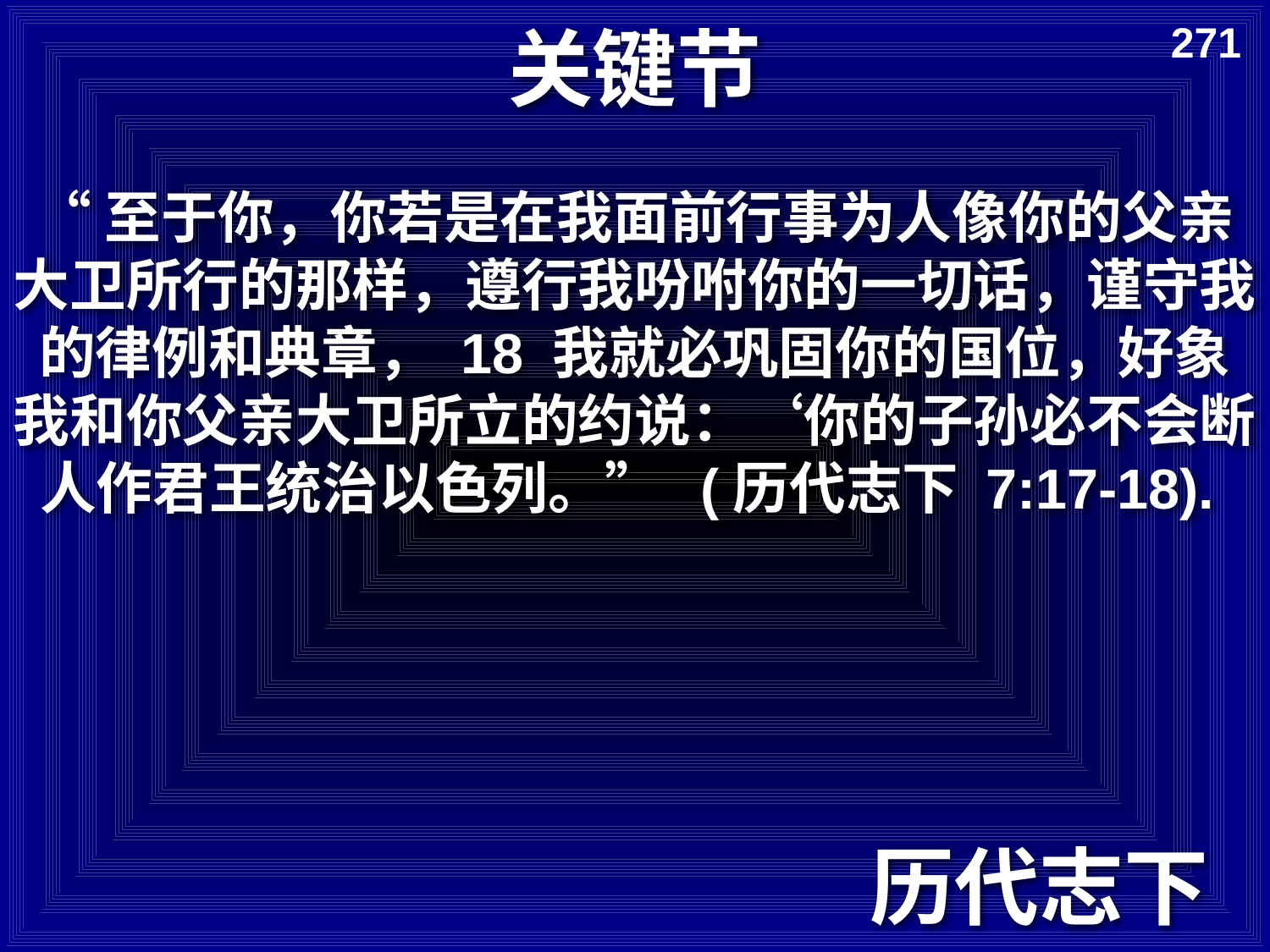

# 关键节
271

“至于你，你若是在我面前行事为人像你的父亲大卫所行的那样，遵行我吩咐你的一切话，谨守我的律例和典章， 18 我就必巩固你的国位，好象我和你父亲大卫所立的约说：‘你的子孙必不会断人作君王统治以色列。”  (历代志下 7:17-18).
历代志下